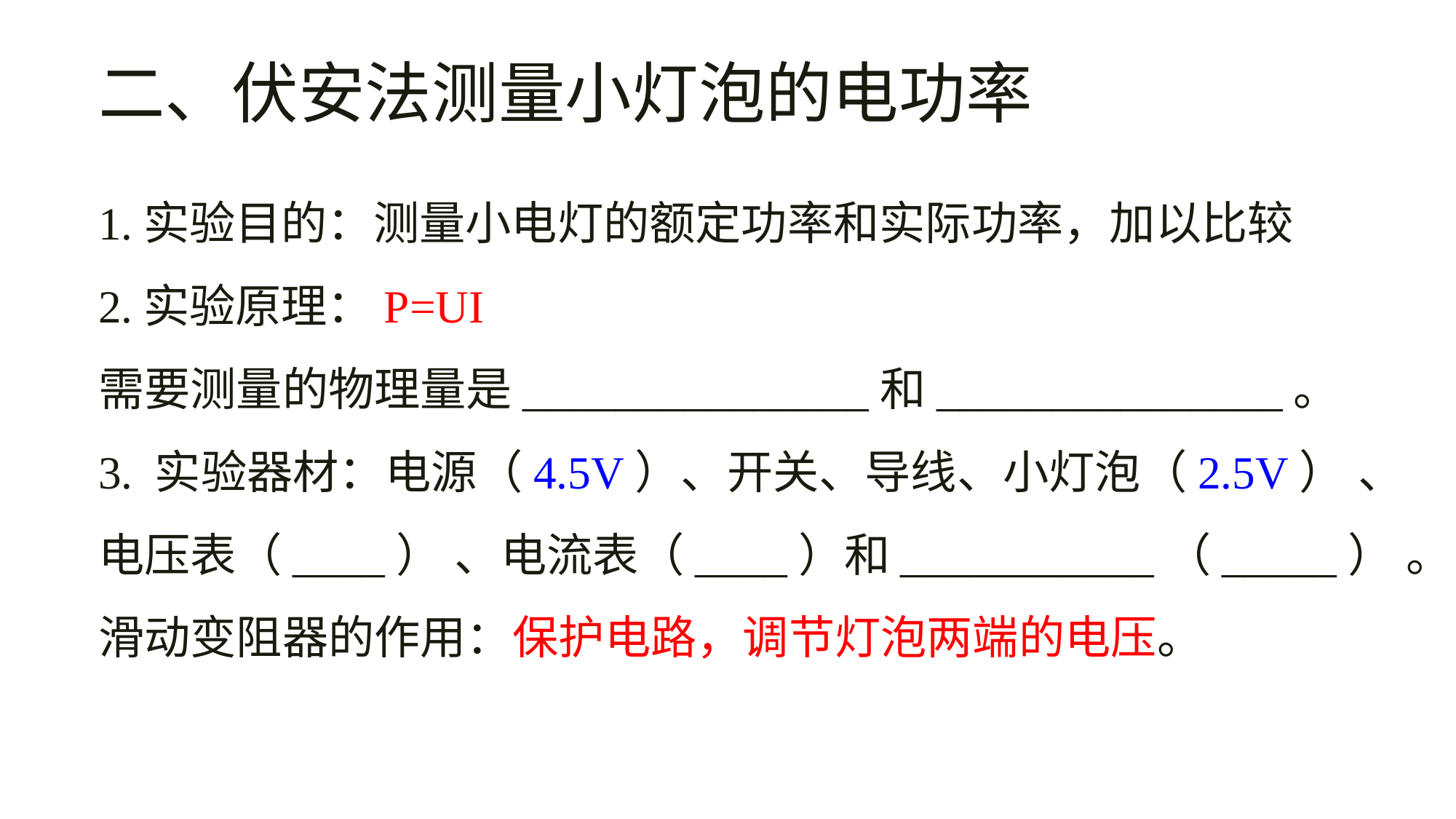

# 二、伏安法测量小灯泡的电功率
1.实验目的：测量小电灯的额定功率和实际功率，加以比较
2.实验原理：P=UI
需要测量的物理量是_______________和_______________。
3. 实验器材：电源（4.5V）、开关、导线、小灯泡（2.5V） 、电压表（____） 、电流表（____）和___________（_____） 。
滑动变阻器的作用：保护电路，调节灯泡两端的电压。